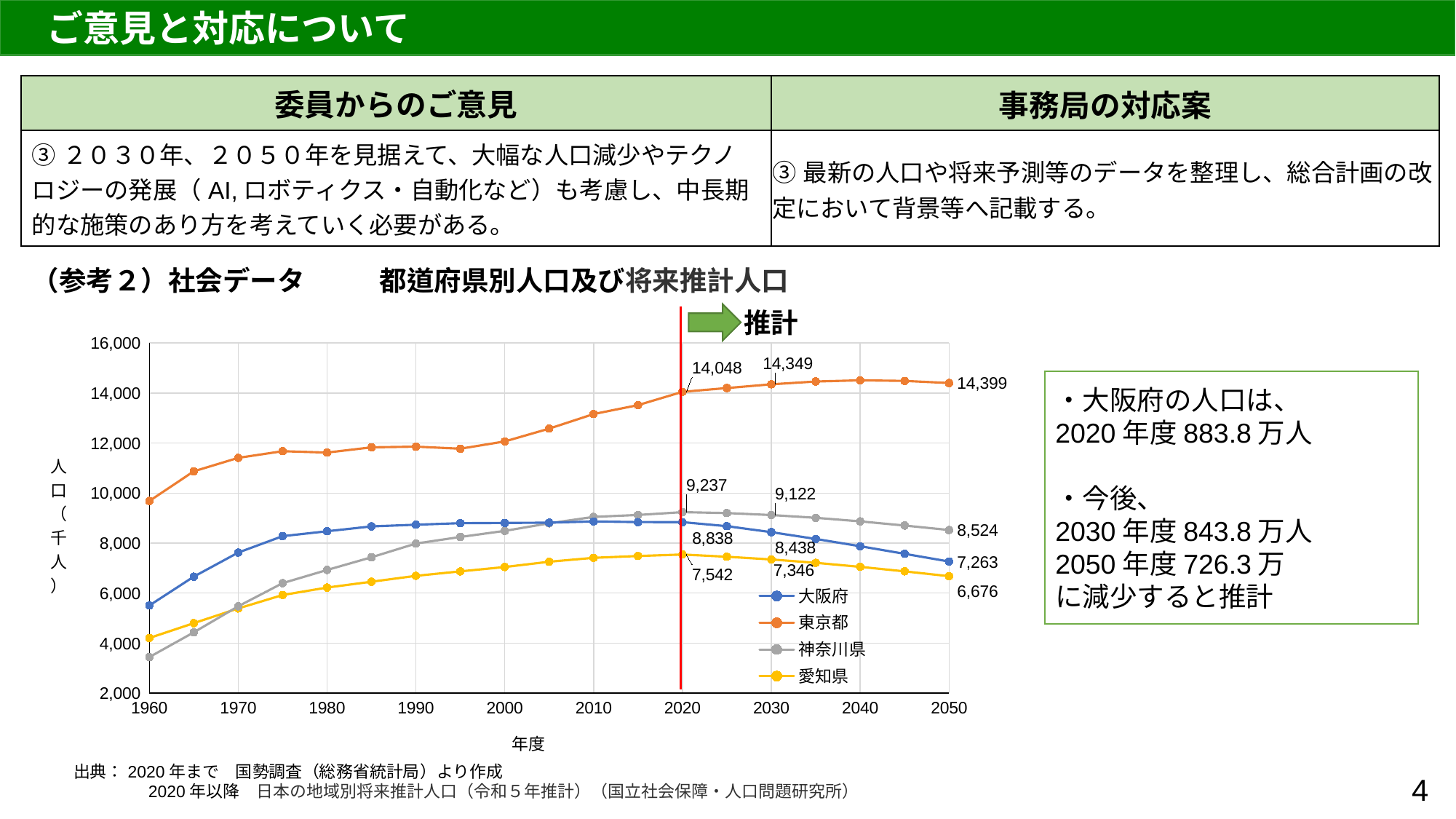

ご意見と対応について
| 委員からのご意見 | 事務局の対応案 |
| --- | --- |
| ③２０３０年、２０５０年を見据えて、大幅な人口減少やテクノロジーの発展（AI,ロボティクス・自動化など）も考慮し、中長期的な施策のあり方を考えていく必要がある。 | ③最新の人口や将来予測等のデータを整理し、総合計画の改定において背景等へ記載する。 |
都道府県別人口及び将来推計人口
（参考２）社会データ
推計

### Chart

| Category | 大阪府 | 東京都 | 神奈川県 | 愛知県 |
|---|---|---|---|---|
・大阪府の人口は、
2020年度883.8万人

・今後、
2030年度843.8万人
2050年度726.3万
に減少すると推計
出典：2020年まで　国勢調査（総務省統計局）より作成
　　　　 2020年以降　日本の地域別将来推計人口（令和５年推計）（国立社会保障・人口問題研究所）
4